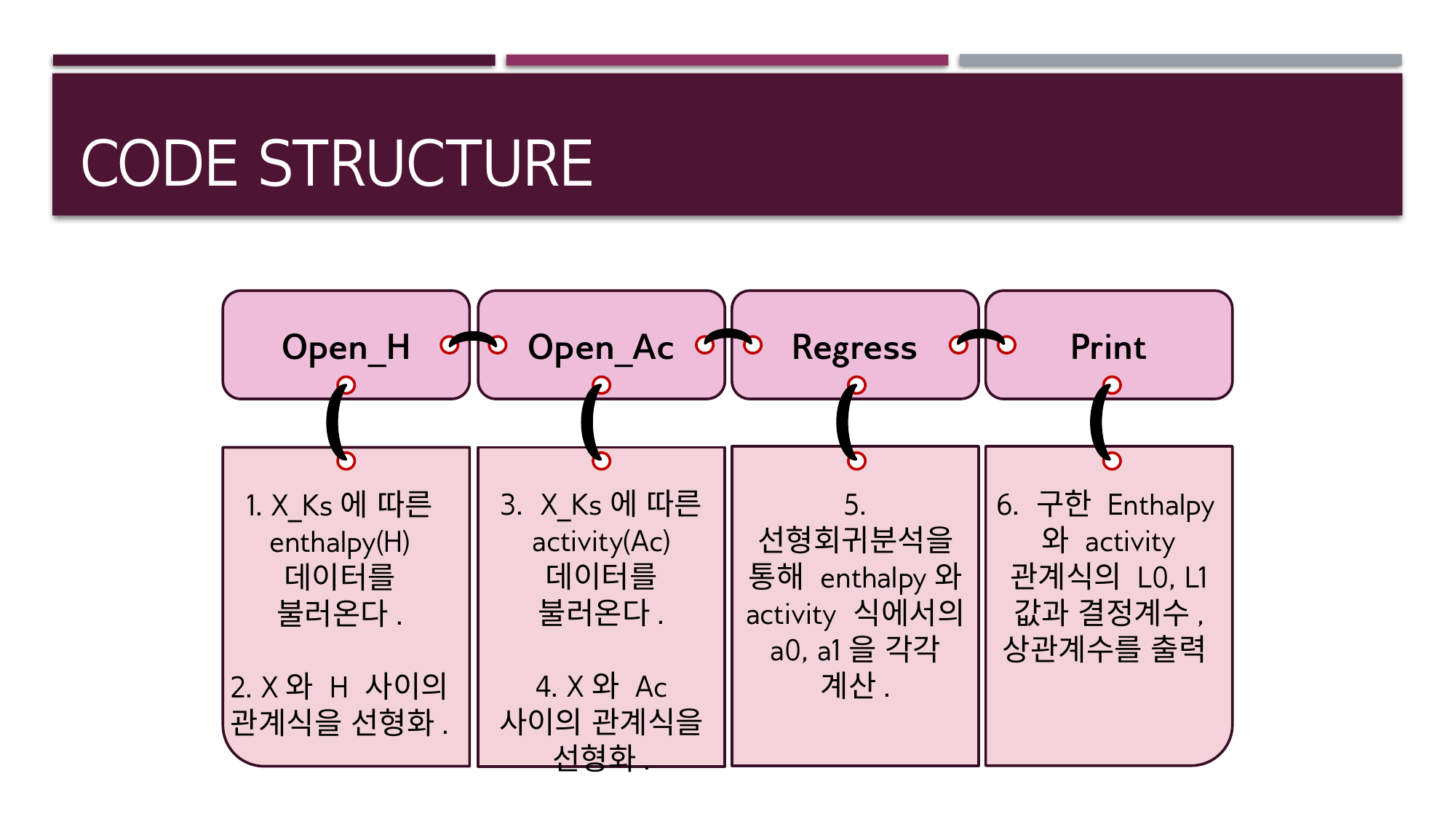

# code Structure
Open_H
Open_Ac
Regress
Print

3.  X_Ks에 따른 activity(Ac) 데이터를 불러온다.

4. X와 Ac 사이의 관계식을 선형화.

5. 선형회귀분석을 통해 enthalpy와 activity 식에서의 a0, a1을 각각 계산.

6. 구한 Enthalpy와 activity 관계식의 L0, L1 값과 결정계수, 상관계수를 출력

1. X_Ks에 따른 enthalpy(H) 데이터를 불러온다.

2. X와 H 사이의 관계식을 선형화.